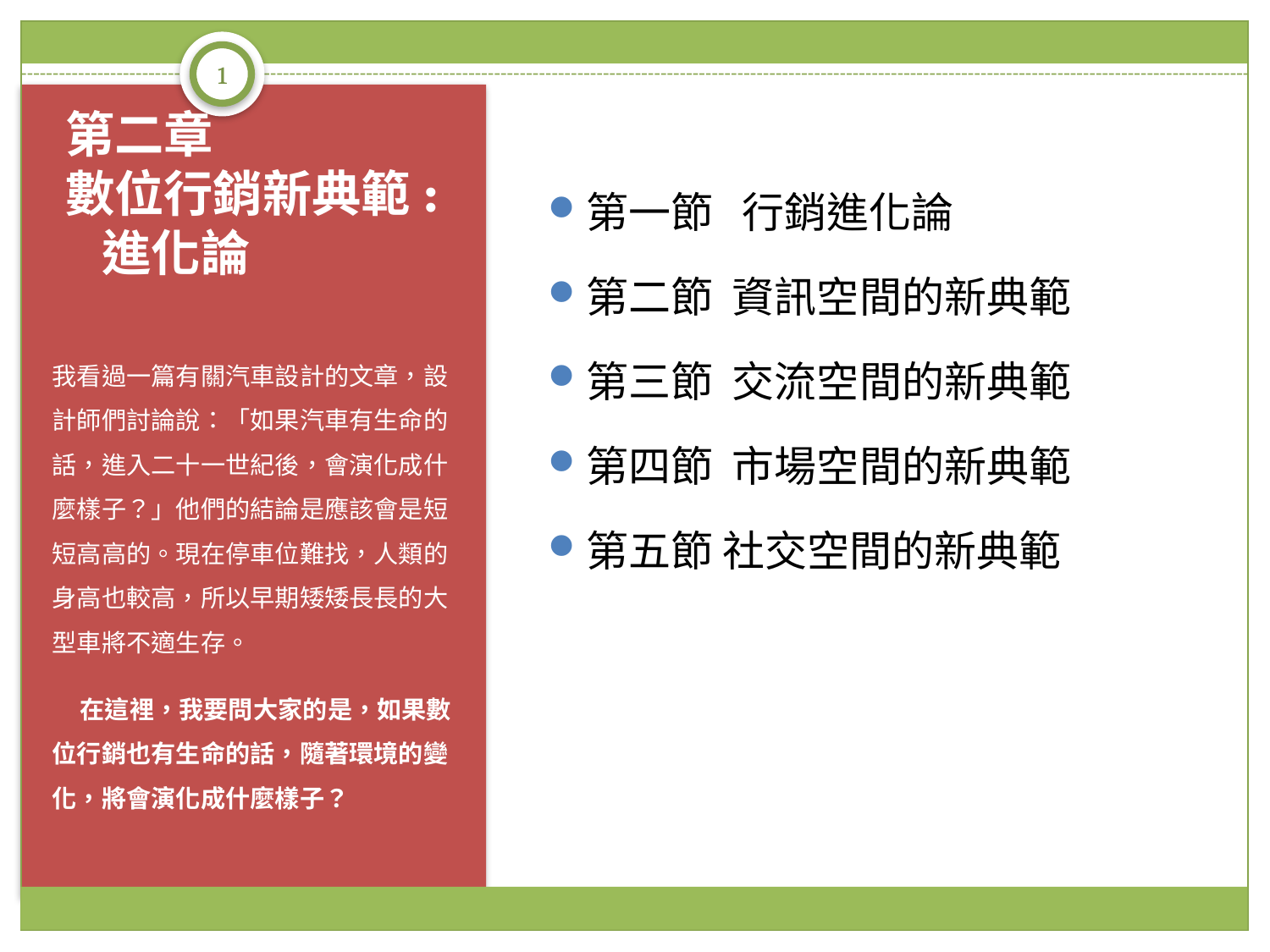

1

第一節   行銷進化論
第二節  資訊空間的新典範
第三節  交流空間的新典範
第四節  市場空間的新典範
第五節 社交空間的新典範

# 第二章 數位行銷新典範:  進化論

我看過一篇有關汽車設計的文章，設計師們討論說：「如果汽車有生命的話，進入二十一世紀後，會演化成什麼樣子？」他們的結論是應該會是短短高高的。現在停車位難找，人類的身高也較高，所以早期矮矮長長的大型車將不適生存。
    在這裡，我要問大家的是，如果數位行銷也有生命的話，隨著環境的變化，將會演化成什麼樣子？